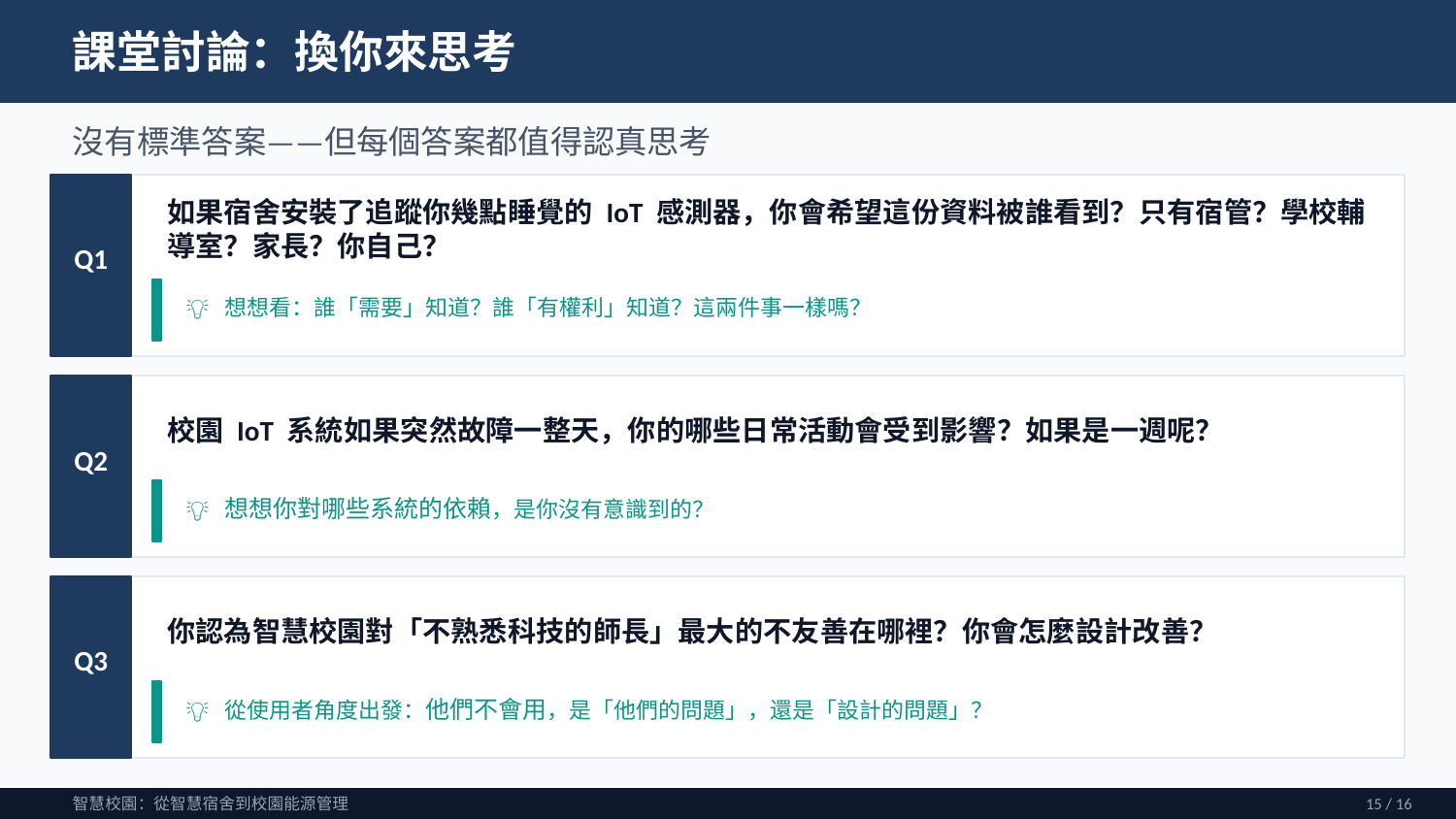

課堂討論：換你來思考
沒有標準答案——但每個答案都值得認真思考

如果宿舍安裝了追蹤你幾點睡覺的 IoT 感測器，你會希望這份資料被誰看到？只有宿管？學校輔導室？家長？你自己？
Q1
💡  想想看：誰「需要」知道？誰「有權利」知道？這兩件事一樣嗎？

校園 IoT 系統如果突然故障一整天，你的哪些日常活動會受到影響？如果是一週呢？
Q2
💡  想想你對哪些系統的依賴，是你沒有意識到的？

你認為智慧校園對「不熟悉科技的師長」最大的不友善在哪裡？你會怎麼設計改善？
Q3
💡  從使用者角度出發：他們不會用，是「他們的問題」，還是「設計的問題」？

智慧校園：從智慧宿舍到校園能源管理
15 / 16